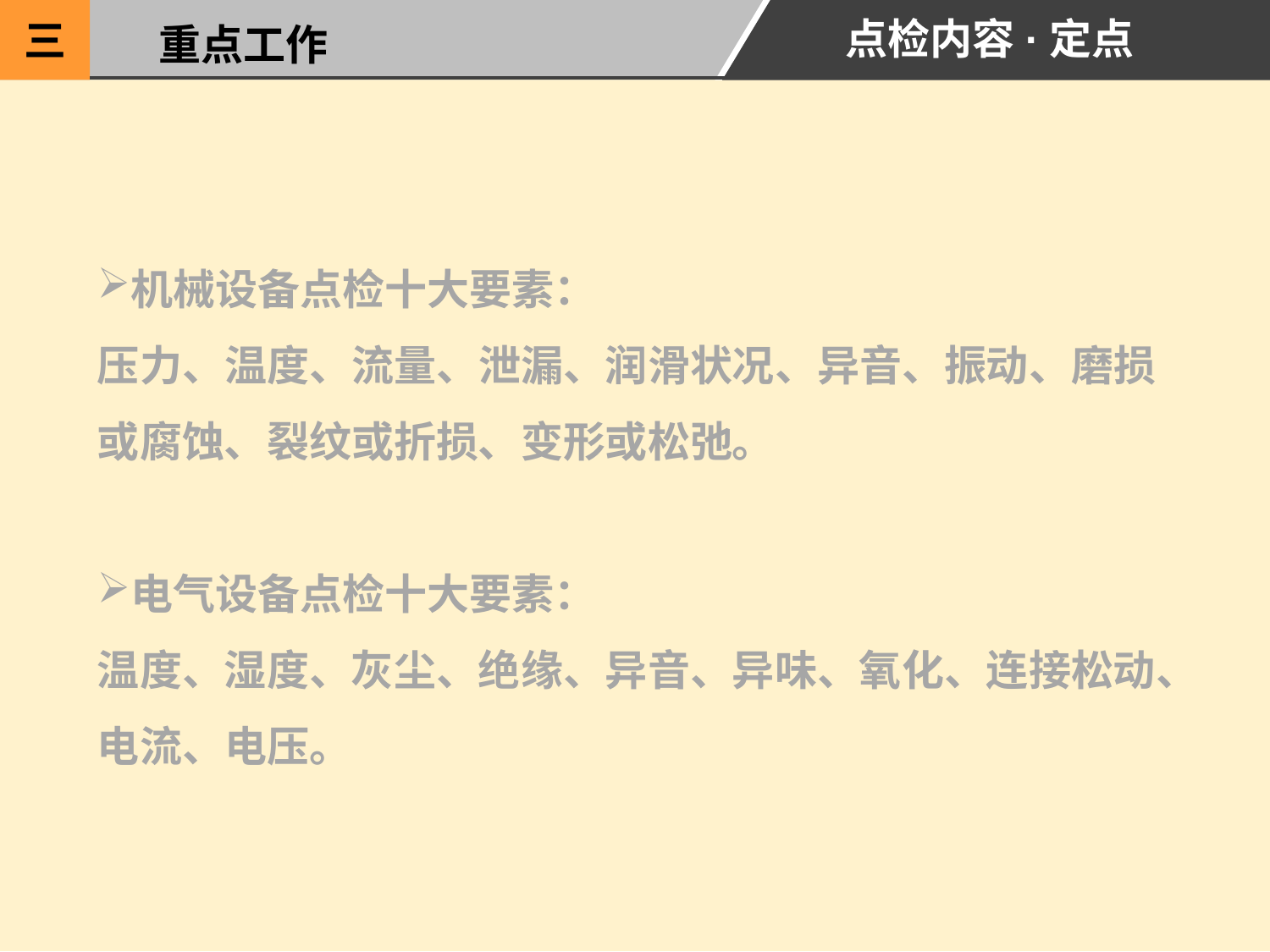

点检内容·定点
三
重点工作

机械设备点检十大要素：
压力、温度、流量、泄漏、润滑状况、异音、振动、磨损或腐蚀、裂纹或折损、变形或松弛。

电气设备点检十大要素：
温度、湿度、灰尘、绝缘、异音、异味、氧化、连接松动、电流、电压。